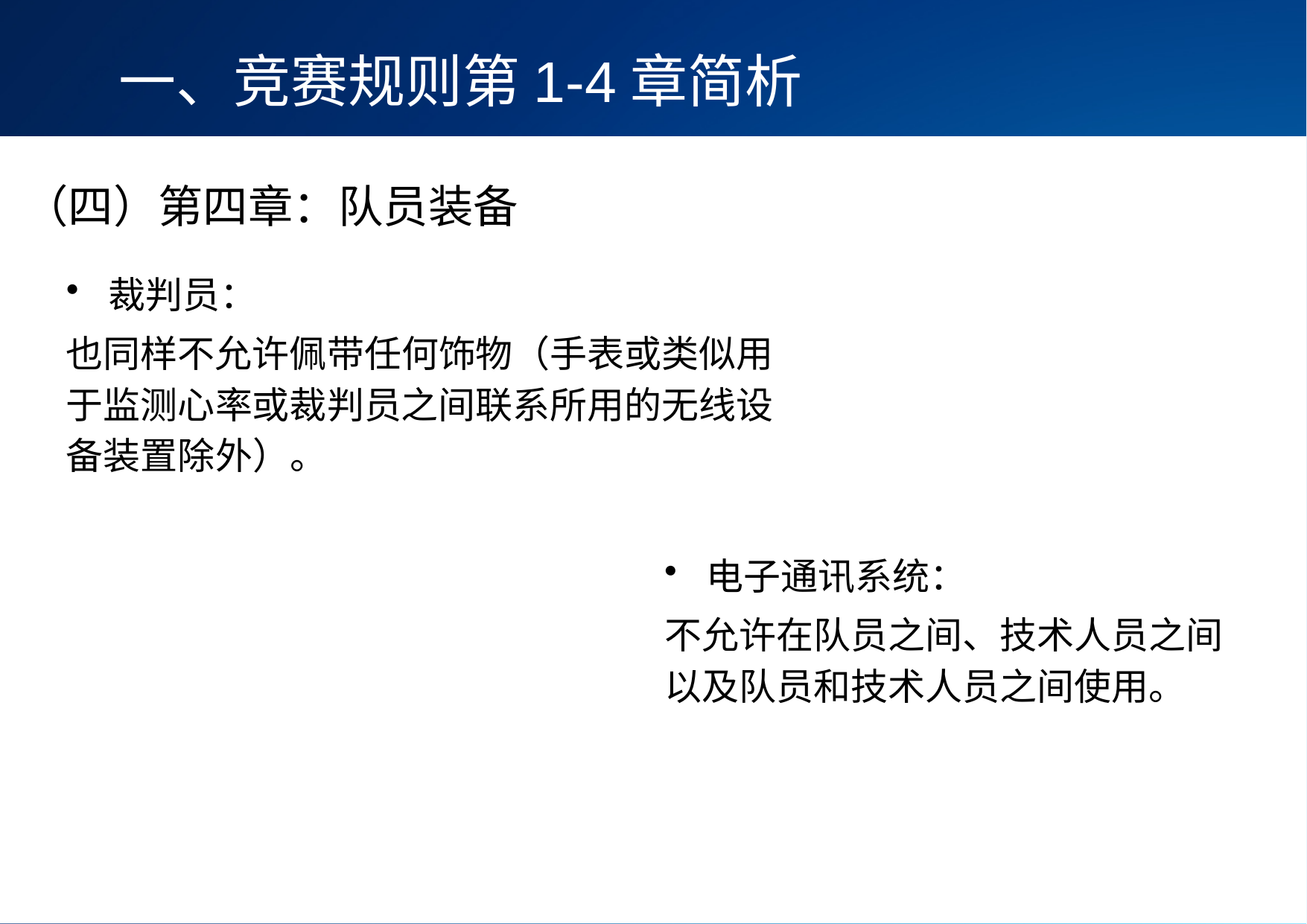

一、竞赛规则第1-4章简析

（四）第四章：队员装备
裁判员：
也同样不允许佩带任何饰物（手表或类似用于监测心率或裁判员之间联系所用的无线设备装置除外）。
电子通讯系统：
不允许在队员之间、技术人员之间以及队员和技术人员之间使用。